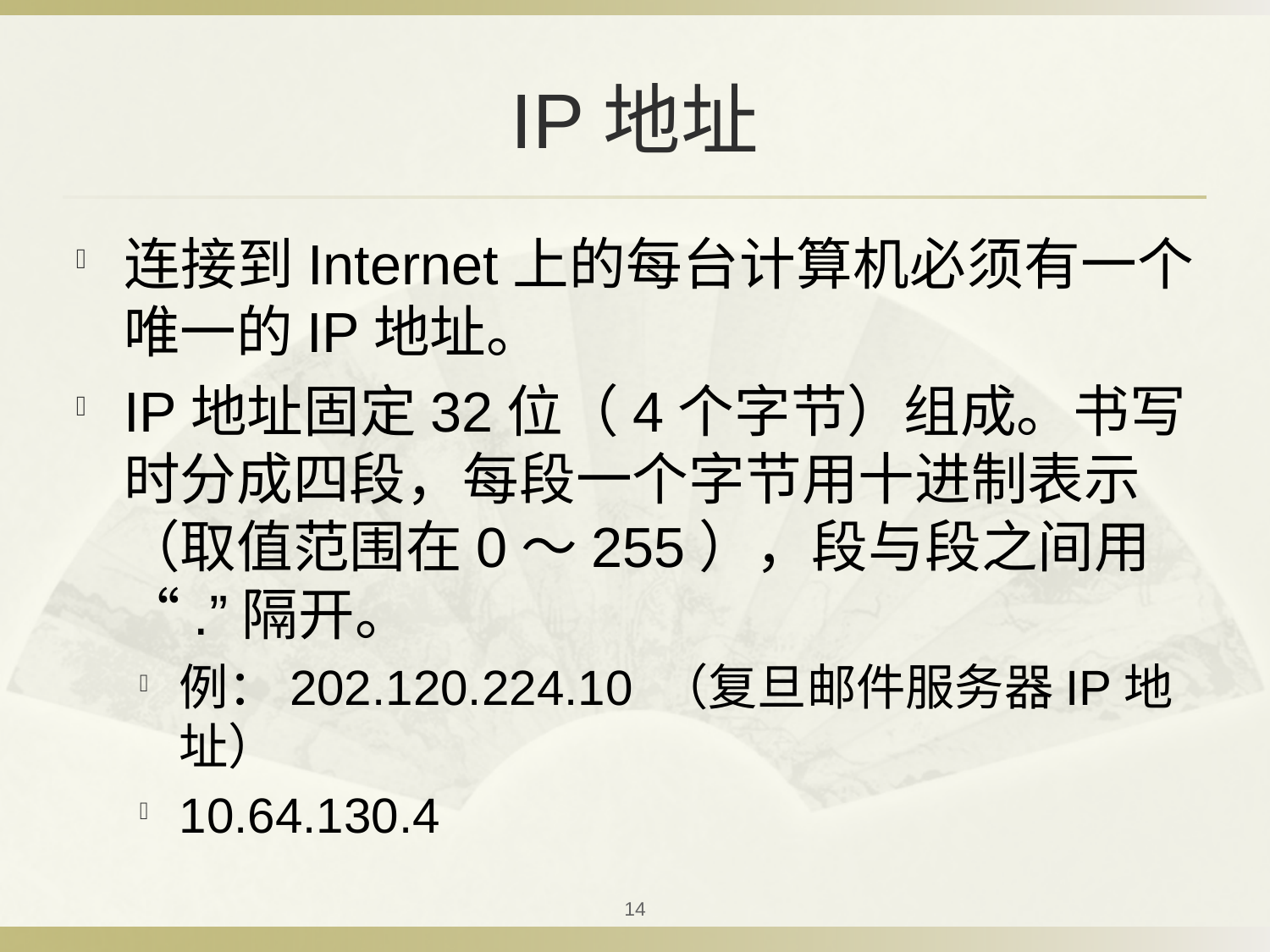

# IP地址
连接到Internet上的每台计算机必须有一个唯一的IP地址。
IP地址固定32位（4个字节）组成。书写时分成四段，每段一个字节用十进制表示（取值范围在0～255），段与段之间用“.”隔开。
例：202.120.224.10 （复旦邮件服务器IP地址）
10.64.130.4

14